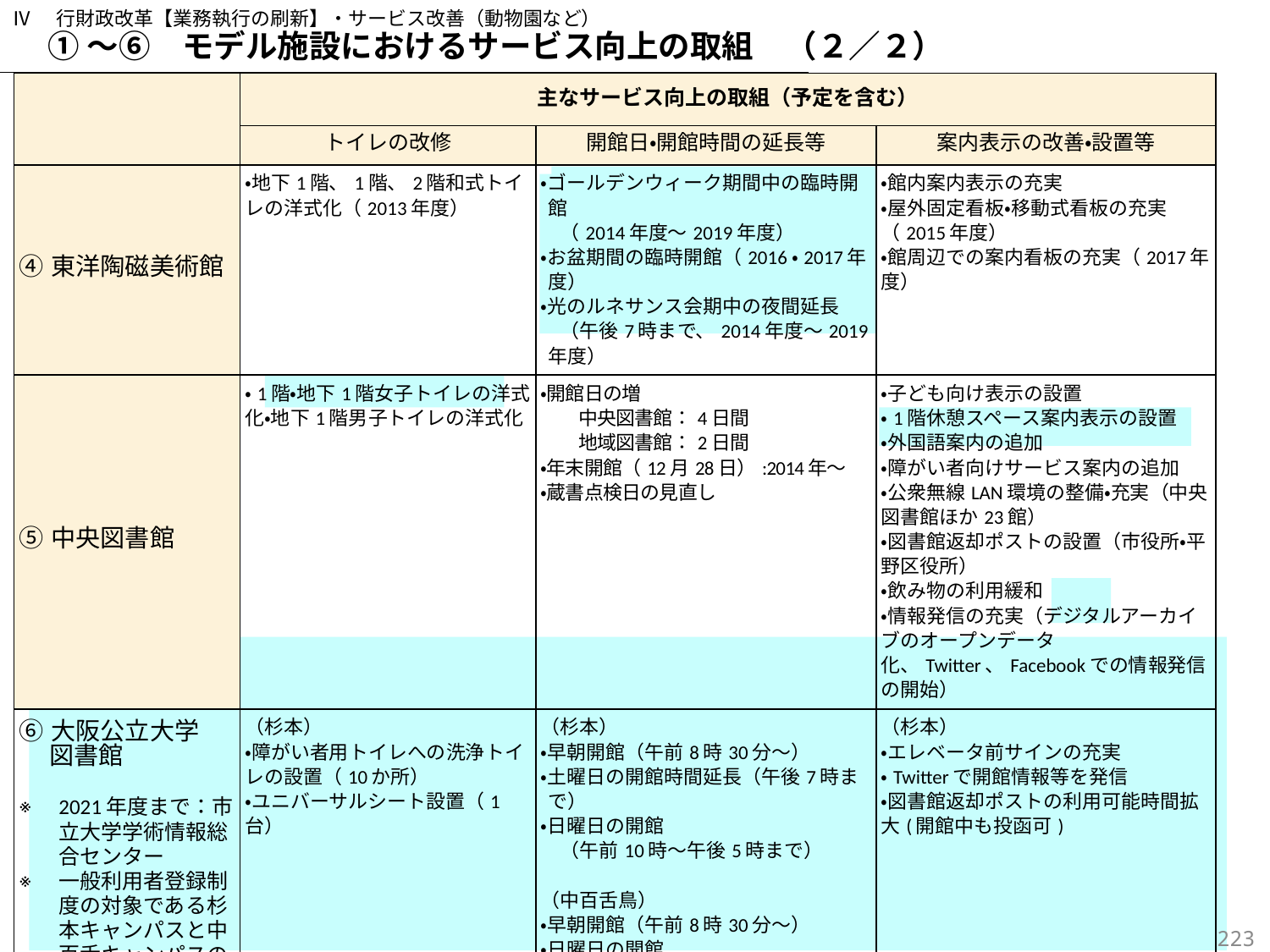

Ⅳ　行財政改革【業務執行の刷新】・サービス改善（動物園など）
①～⑥　モデル施設におけるサービス向上の取組　（２／２）
|  | 主なサービス向上の取組（予定を含む） |  |  |
| --- | --- | --- | --- |
|  | トイレの改修 | 開館日・開館時間の延長等 | 案内表示の改善・設置等 |
| ④東洋陶磁美術館 | ・地下1階、1階、2階和式トイレの洋式化（2013年度） | ・ゴールデンウィーク期間中の臨時開館 　（2014年度～2019年度） ・お盆期間の臨時開館（2016・2017年度） ・光のルネサンス会期中の夜間延長 　（午後7時まで、2014年度～2019年度） | ・館内案内表示の充実 ・屋外固定看板・移動式看板の充実（2015年度） ・館周辺での案内看板の充実（2017年度） |
| ⑤中央図書館 | ・1階・地下1階女子トイレの洋式化・地下1階男子トイレの洋式化 | ・開館日の増 　　中央図書館：4日間 　　地域図書館：2日間 ・年末開館（12月28日）:2014年～ ・蔵書点検日の見直し | ・子ども向け表示の設置 ・1階休憩スペース案内表示の設置 ・外国語案内の追加 ・障がい者向けサービス案内の追加 ・公衆無線LAN環境の整備・充実（中央図書館ほか23館） ・図書館返却ポストの設置（市役所・平野区役所） ・飲み物の利用緩和 ・情報発信の充実（デジタルアーカイブのオープンデータ化、Twitter、Facebookでの情報発信の開始） |
| ⑥大阪公立大学 　 図書館 　 2021年度まで：市立大学学術情報総合センター 一般利用者登録制度の対象である杉本キャンパスと中百舌キャンパスの図書館情報を記載 | （杉本） ・障がい者用トイレへの洗浄トイレの設置（10か所） ・ユニバーサルシート設置（1台） | （杉本） ・早朝開館（午前8時30分～） ・土曜日の開館時間延長（午後7時まで） ・日曜日の開館 　（午前10時～午後5時まで） （中百舌鳥） ・早朝開館（午前8時30分～） ・日曜日の開館　 　（午前10時～午後5時まで） | （杉本） ・エレベータ前サインの充実 ・Twitterで開館情報等を発信 ・図書館返却ポストの利用可能時間拡大(開館中も投函可) |

223